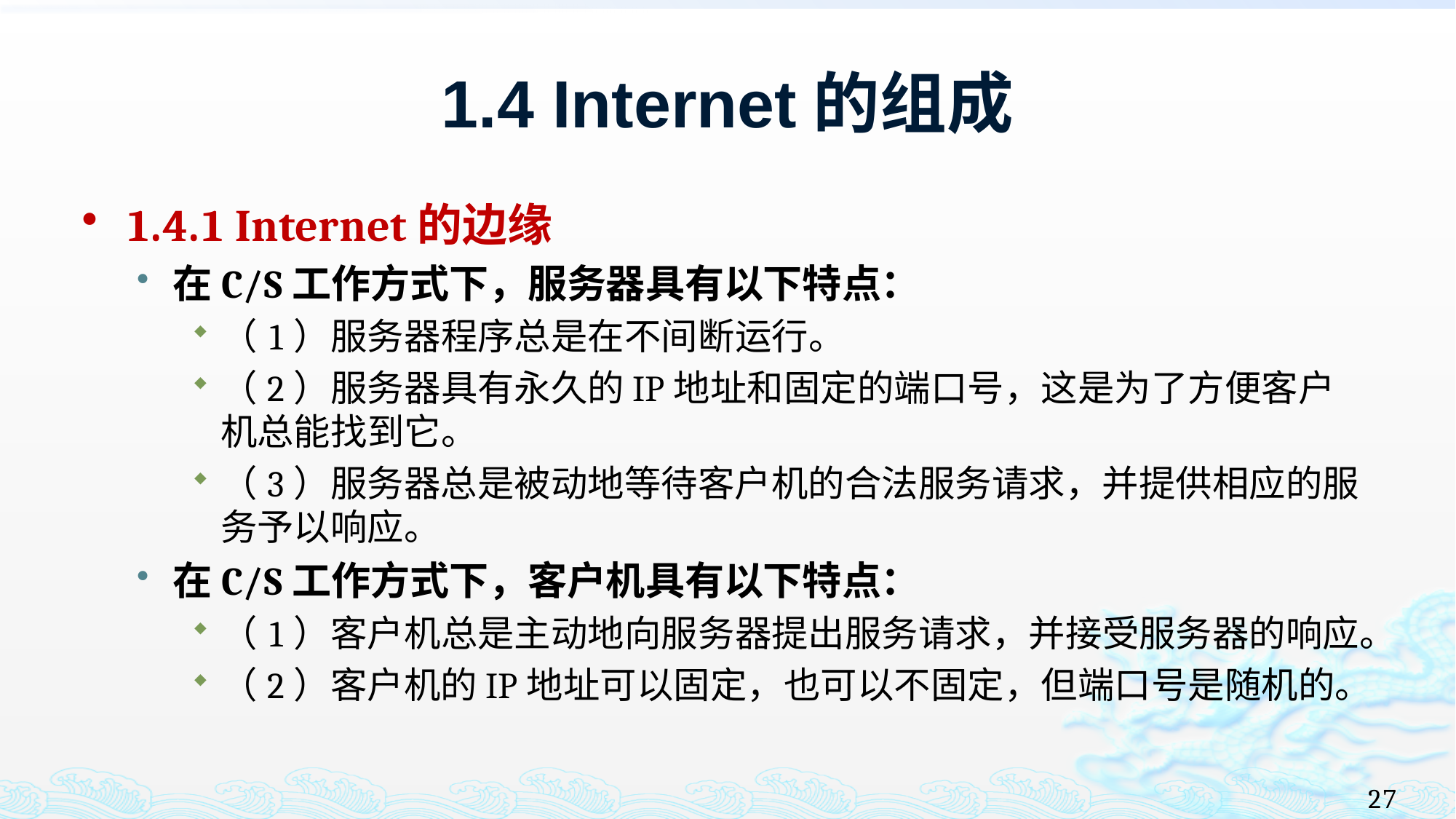

# 1.4 Internet的组成
1.4.1 Internet的边缘
在C/S工作方式下，服务器具有以下特点：
（1）服务器程序总是在不间断运行。
（2）服务器具有永久的IP地址和固定的端口号，这是为了方便客户机总能找到它。
（3）服务器总是被动地等待客户机的合法服务请求，并提供相应的服务予以响应。
在C/S工作方式下，客户机具有以下特点：
（1）客户机总是主动地向服务器提出服务请求，并接受服务器的响应。
（2）客户机的IP地址可以固定，也可以不固定，但端口号是随机的。
27